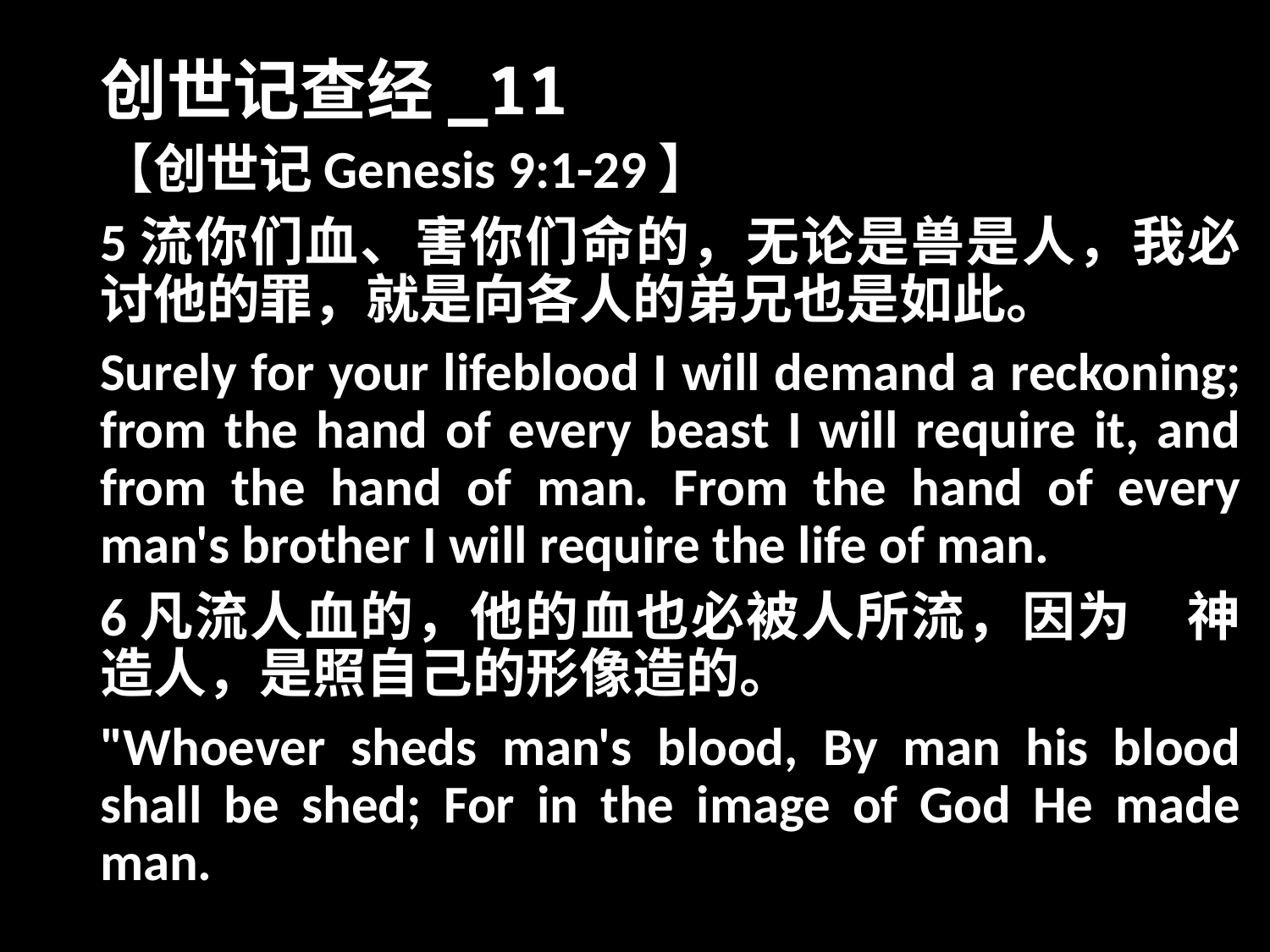

# 创世记查经_11
【创世记Genesis 9:1-29】
5流你们血、害你们命的，无论是兽是人，我必讨他的罪，就是向各人的弟兄也是如此。
Surely for your lifeblood I will demand a reckoning; from the hand of every beast I will require it, and from the hand of man. From the hand of every man's brother I will require the life of man.
6凡流人血的，他的血也必被人所流，因为　神造人，是照自己的形像造的。
"Whoever sheds man's blood, By man his blood shall be shed; For in the image of God He made man.